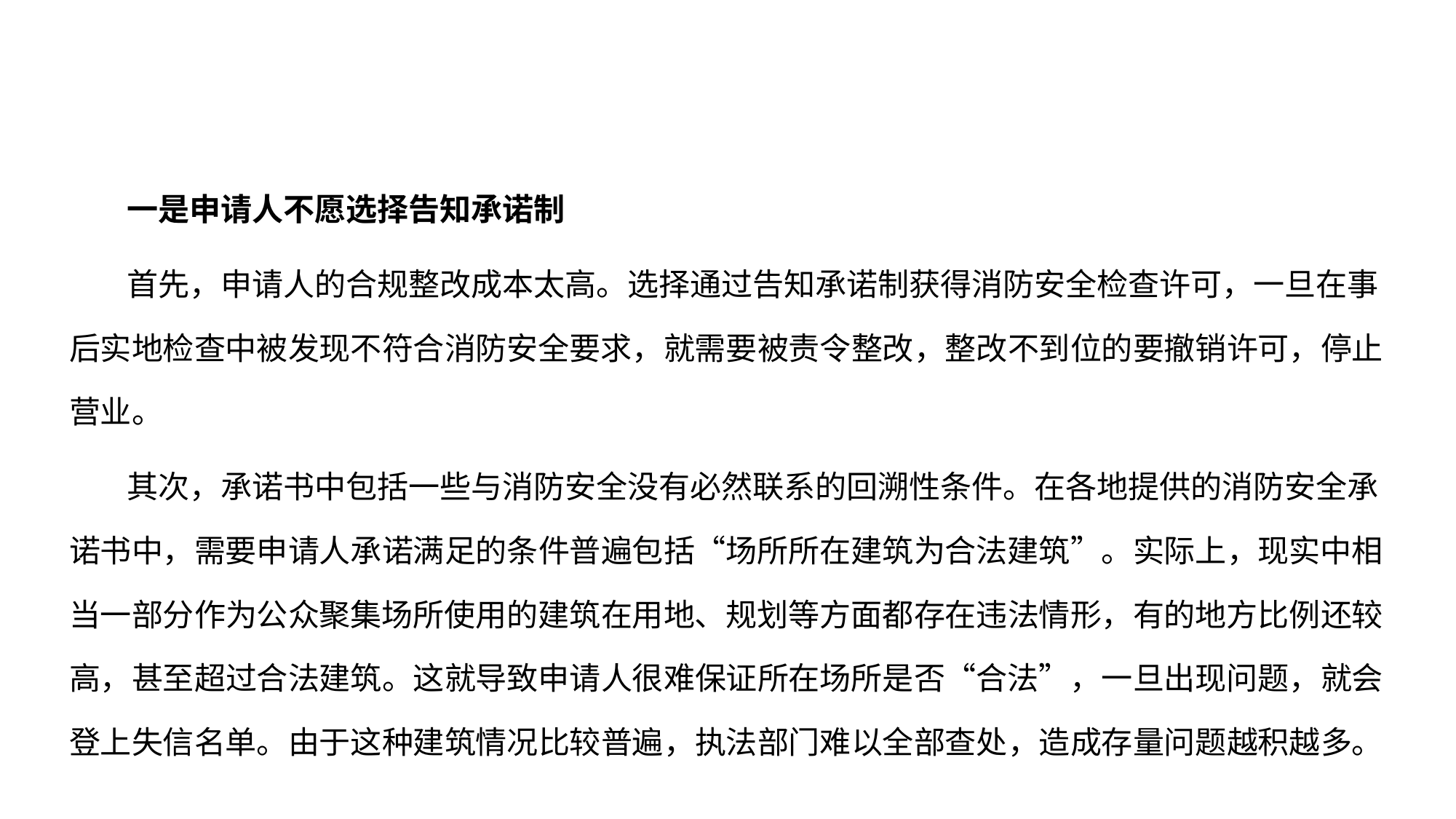

#
一是申请人不愿选择告知承诺制
首先，申请人的合规整改成本太高。选择通过告知承诺制获得消防安全检查许可，一旦在事后实地检查中被发现不符合消防安全要求，就需要被责令整改，整改不到位的要撤销许可，停止营业。
其次，承诺书中包括一些与消防安全没有必然联系的回溯性条件。在各地提供的消防安全承诺书中，需要申请人承诺满足的条件普遍包括“场所所在建筑为合法建筑”。实际上，现实中相当一部分作为公众聚集场所使用的建筑在用地、规划等方面都存在违法情形，有的地方比例还较高，甚至超过合法建筑。这就导致申请人很难保证所在场所是否“合法”，一旦出现问题，就会登上失信名单。由于这种建筑情况比较普遍，执法部门难以全部查处，造成存量问题越积越多。